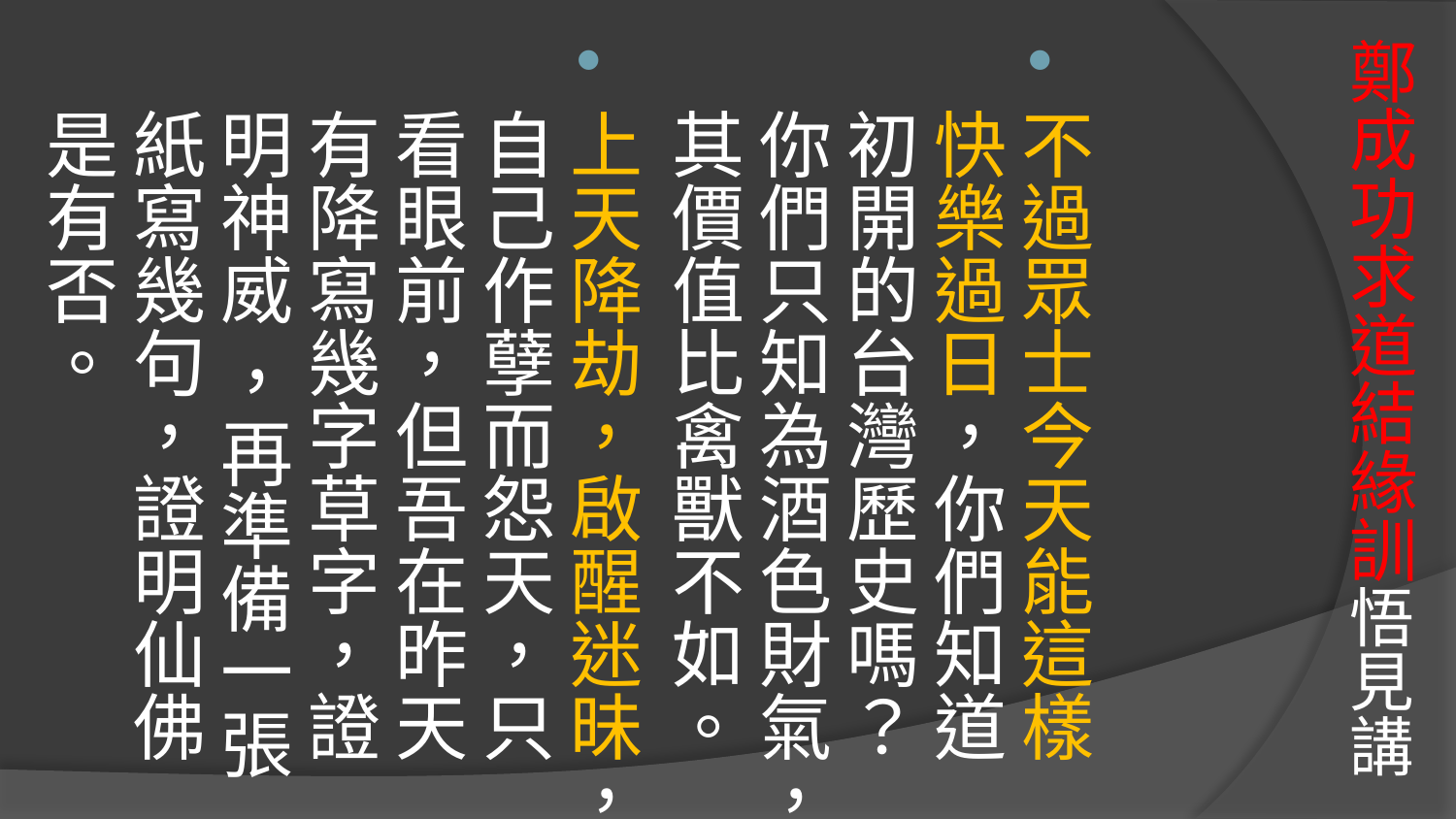

# 鄭成功求道結緣訓悟見講
不過眾士今天能這樣快樂過日，你們知道初開的台灣歷史嗎？你們只知為酒色財氣，其價值比禽獸不如。
上天降劫，啟醒迷昧，自己作孽而怨天，只看眼前，但吾在昨天有降寫幾字草字，證明神威 ，再準備一張紙寫幾句，證明仙佛是有否。